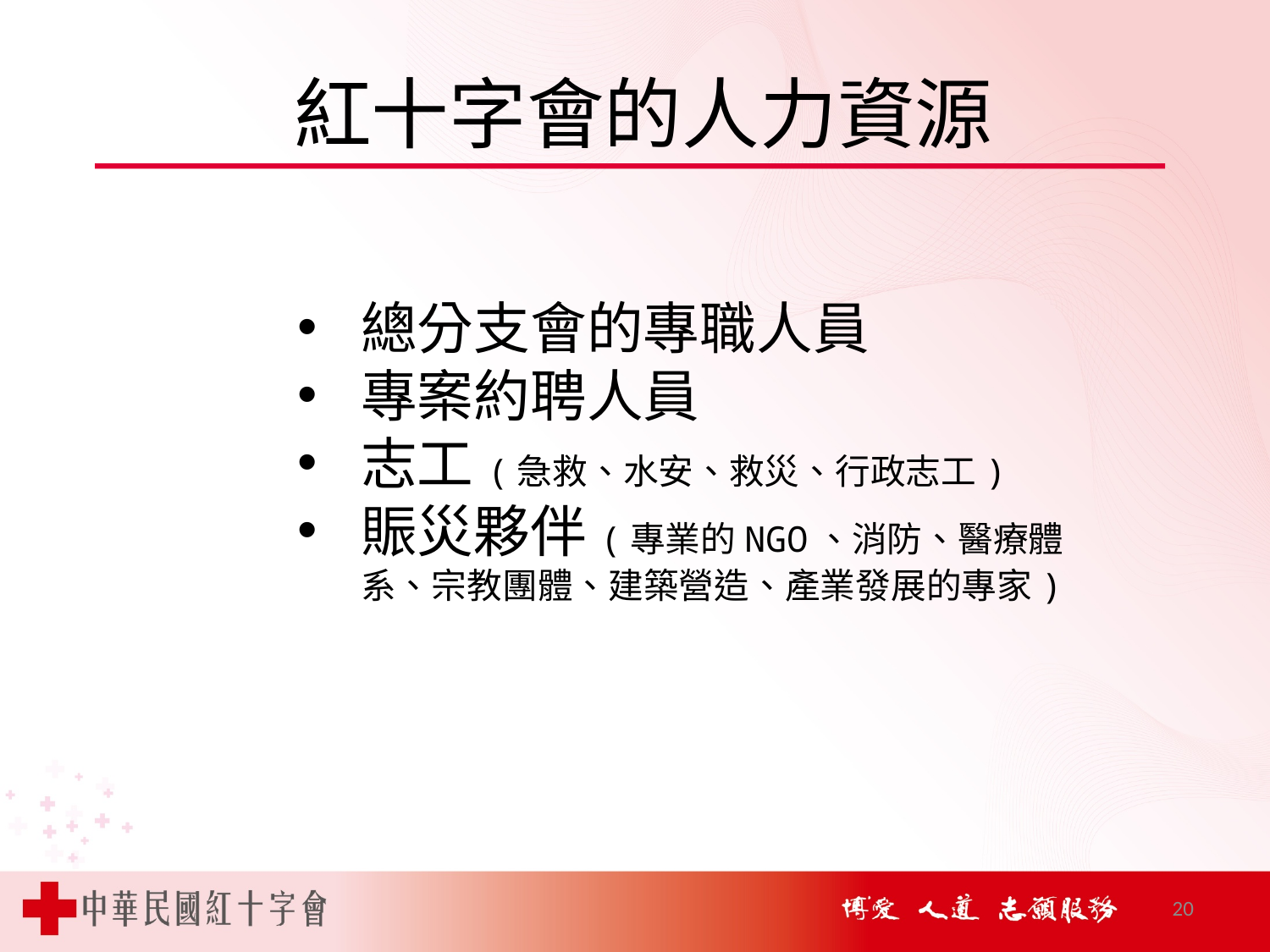

# 紅十字會的人力資源

總分支會的專職人員
專案約聘人員
志工(急救、水安、救災、行政志工)
賑災夥伴(專業的NGO、消防、醫療體系、宗教團體、建築營造、產業發展的專家)
20